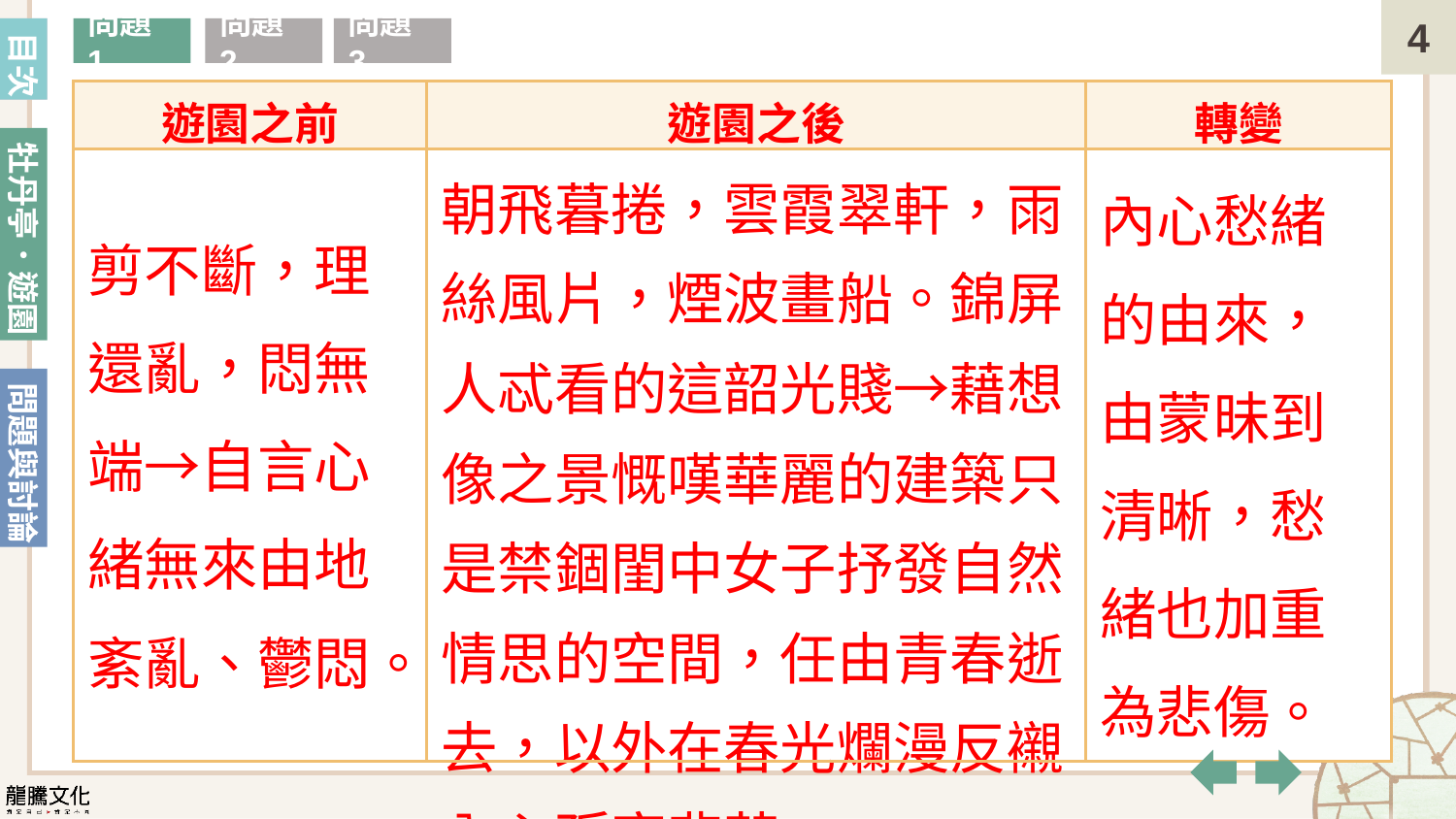

目次
問題1
問題2
問題3
杜麗娘遊園前後的心情各是如何？請舉出曲文加以說明。
| 遊園之前 | 遊園之後 | 轉變 |
| --- | --- | --- |
| 剪不斷，理還亂，悶無端→自言心緒無來由地紊亂、鬱悶。 | 朝飛暮捲，雲霞翠軒，雨絲風片，煙波畫船。錦屏人忒看的這韶光賤→藉想像之景慨嘆華麗的建築只是禁錮閨中女子抒發自然 情思的空間，任由青春逝去，以外在春光爛漫反襯內心孤寂悲苦。 | 內心愁緒的由來，由蒙昧到清晰，愁緒也加重為悲傷。 |